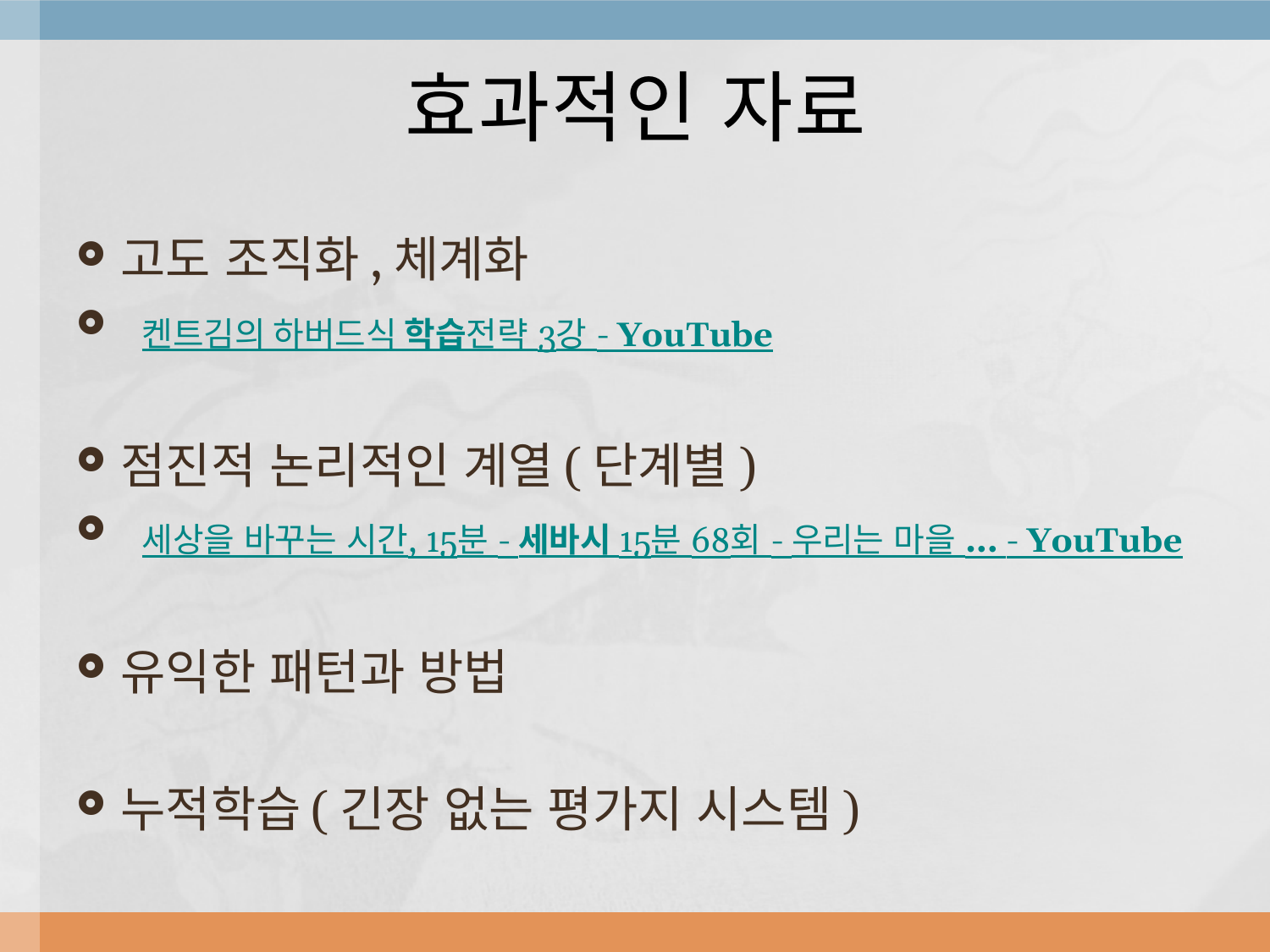

# 효과적인 자료
고도 조직화,체계화
 켄트김의 하버드식 학습전략 3강 - YouTube

점진적 논리적인 계열(단계별)
 세상을 바꾸는 시간, 15분 - 세바시 15분 68회 - 우리는 마을 ... - YouTube

유익한 패턴과 방법

누적학습(긴장 없는 평가지 시스템)